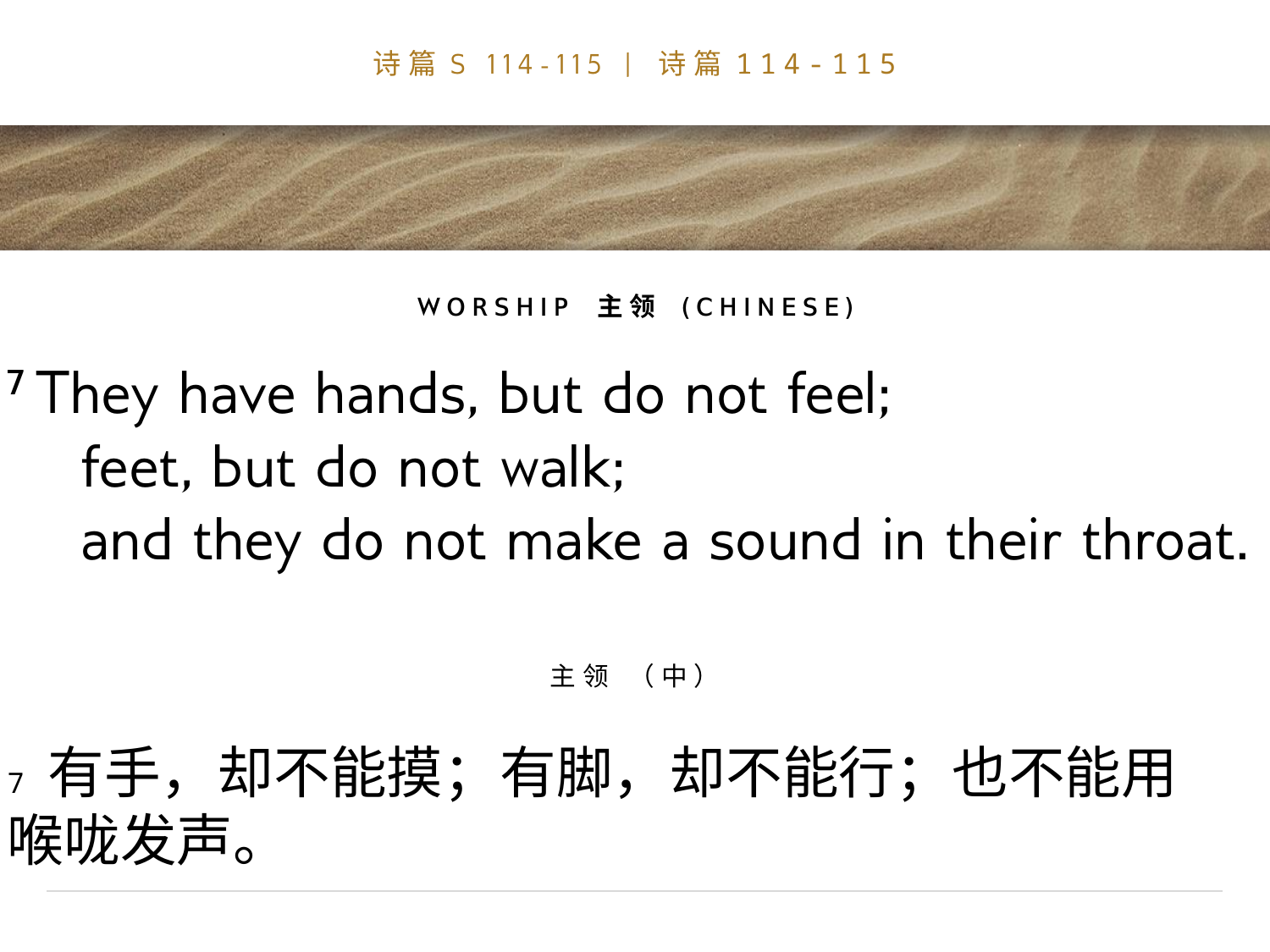

# 诗篇S 114-115 | 诗篇114-115
WORSHIP 主领 (CHINESE)
7 They have hands, but do not feel;
    feet, but do not walk;
    and they do not make a sound in their throat.
主领 （中）
7 有手，却不能摸；有脚，却不能行；也不能用喉咙发声。